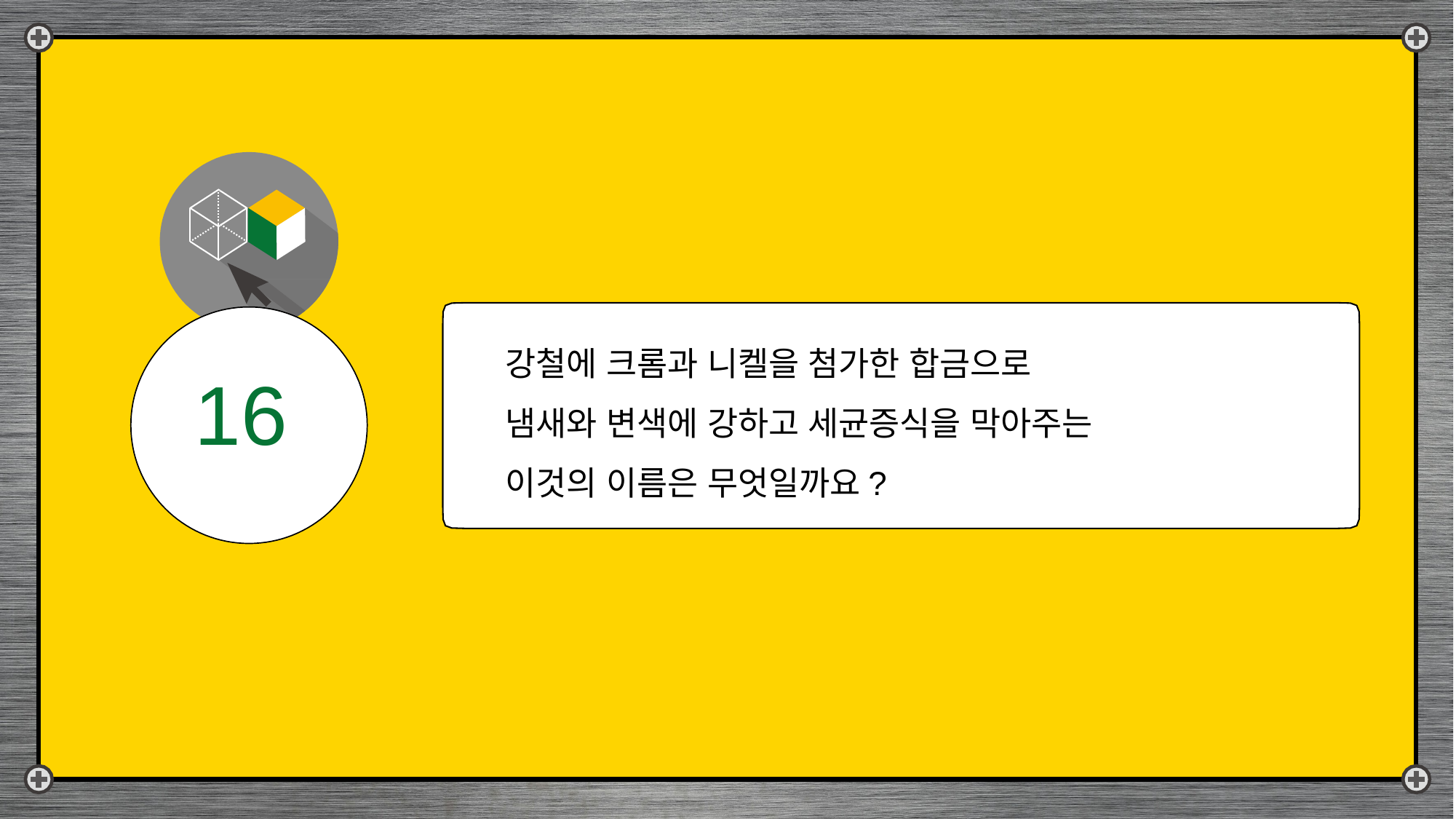

강철에 크롬과 니켈을 첨가한 합금으로
냄새와 변색에 강하고 세균증식을 막아주는
이것의 이름은 무엇일까요?
16